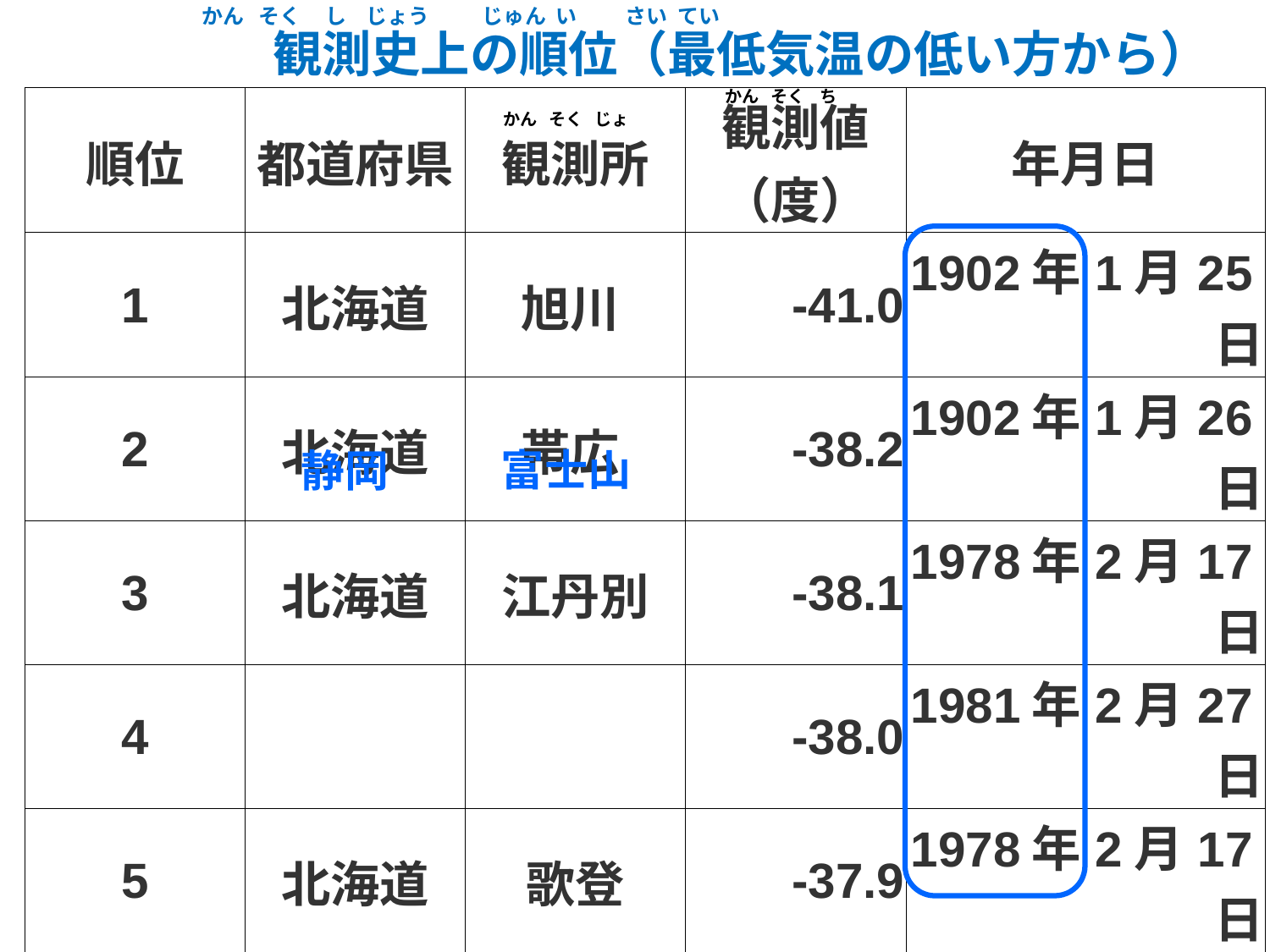

かん   そく     し    じょう           じゅん  い          さい  てい
| 観測史上の順位（最低気温の低い方から） |  |  |  |  |
| --- | --- | --- | --- | --- |
| 順位 | 都道府県 | 観測所 | 観測値 | 年月日 |
|  |  |  | （度） |  |
| 1 | 北海道 | 旭川 | -41.0 | 1902年1月25日 |
| 2 | 北海道 | 帯広 | -38.2 | 1902年1月26日 |
| 3 | 北海道 | 江丹別 | -38.1 | 1978年2月17日 |
| 4 |  |  | -38.0 | 1981年2月27日 |
| 5 | 北海道 | 歌登 | -37.9 | 1978年2月17日 |
| 6 | 北海道 | 幌加内 | -37.6 | 1978年2月17日 |
| 7 | 北海道 | 美深 | -37.0 | 1978年2月17日 |
| 8 | 北海道 | 和寒 | -36.8 | 1985年1月25日 |
| 9 | 北海道 | 下川 | -36.1 | 1978年2月17日 |
| 10 | 北海道 | 中頓別 | -35.9 | 1985年1月24日 |
| （2013年 気象庁「気象統計情報」） |  |  |  |  |
  かん   そく    ち
  かん   そく   じょ

富士山
静岡